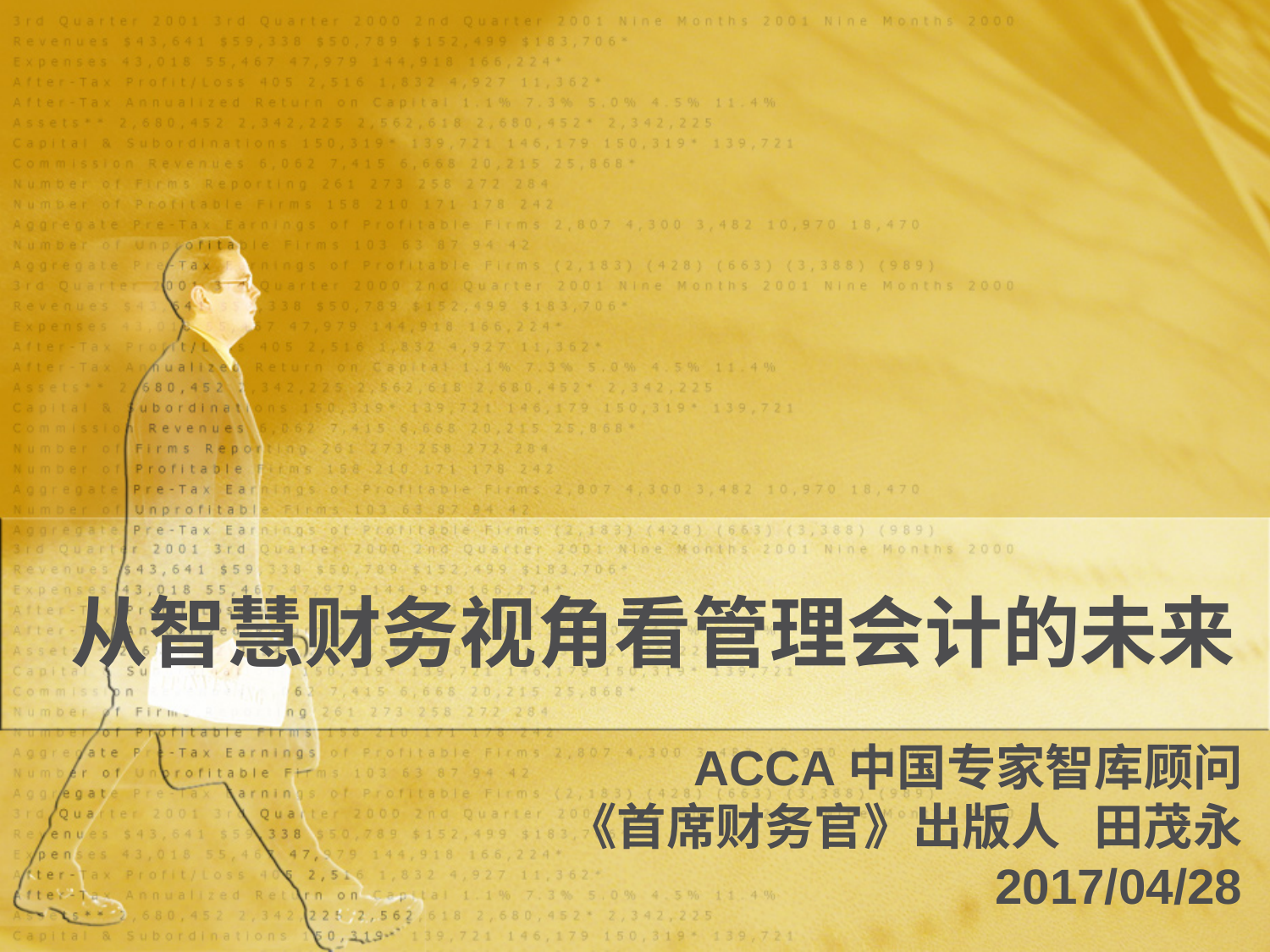

# 从智慧财务视角看管理会计的未来
ACCA中国专家智库顾问
《首席财务官》出版人   田茂永
2017/04/28